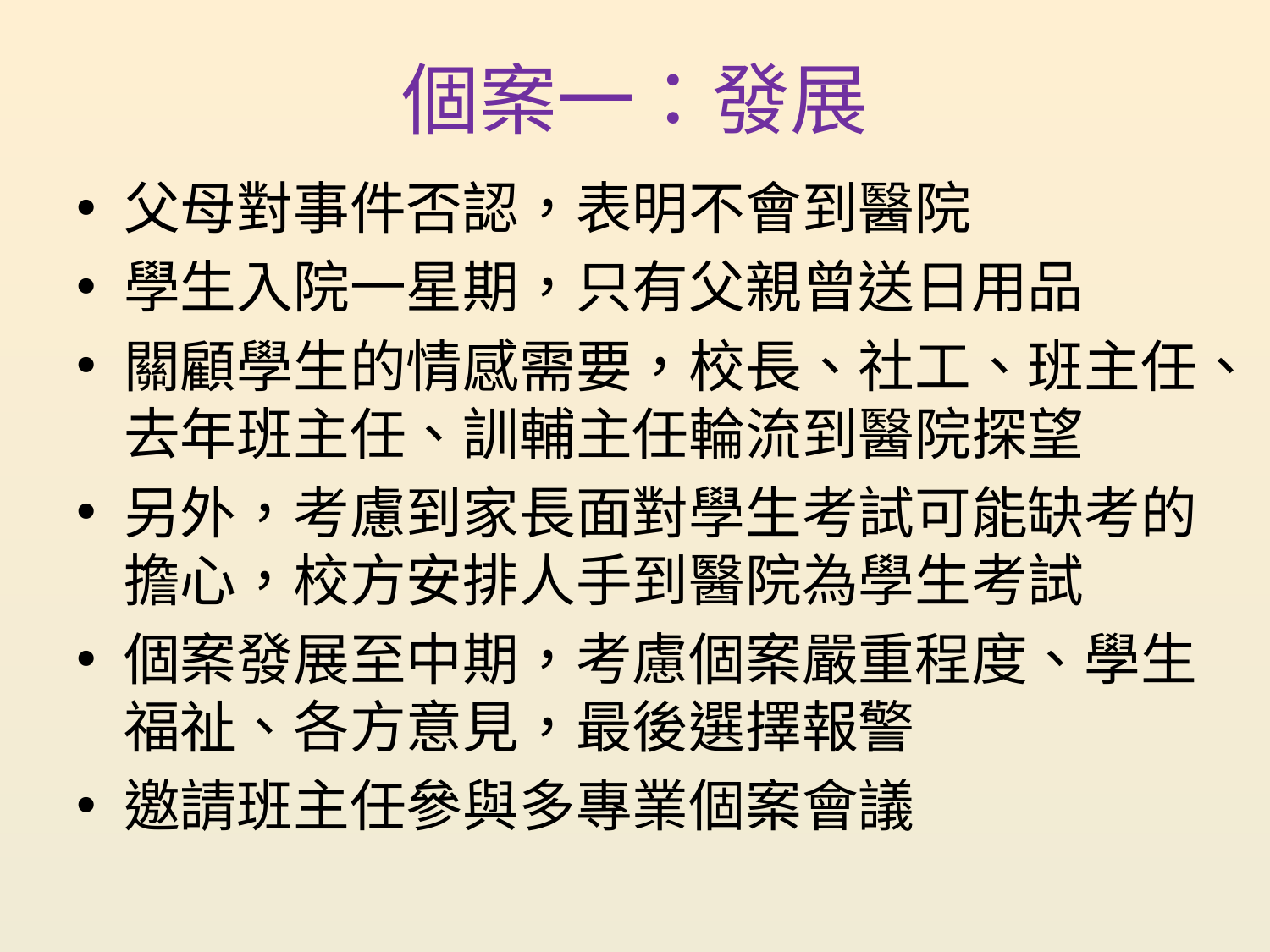

# 個案一：發展
父母對事件否認，表明不會到醫院
學生入院一星期，只有父親曾送日用品
關顧學生的情感需要，校長、社工、班主任、去年班主任、訓輔主任輪流到醫院探望
另外，考慮到家長面對學生考試可能缺考的擔心，校方安排人手到醫院為學生考試
個案發展至中期，考慮個案嚴重程度、學生福祉、各方意見，最後選擇報警
邀請班主任參與多專業個案會議